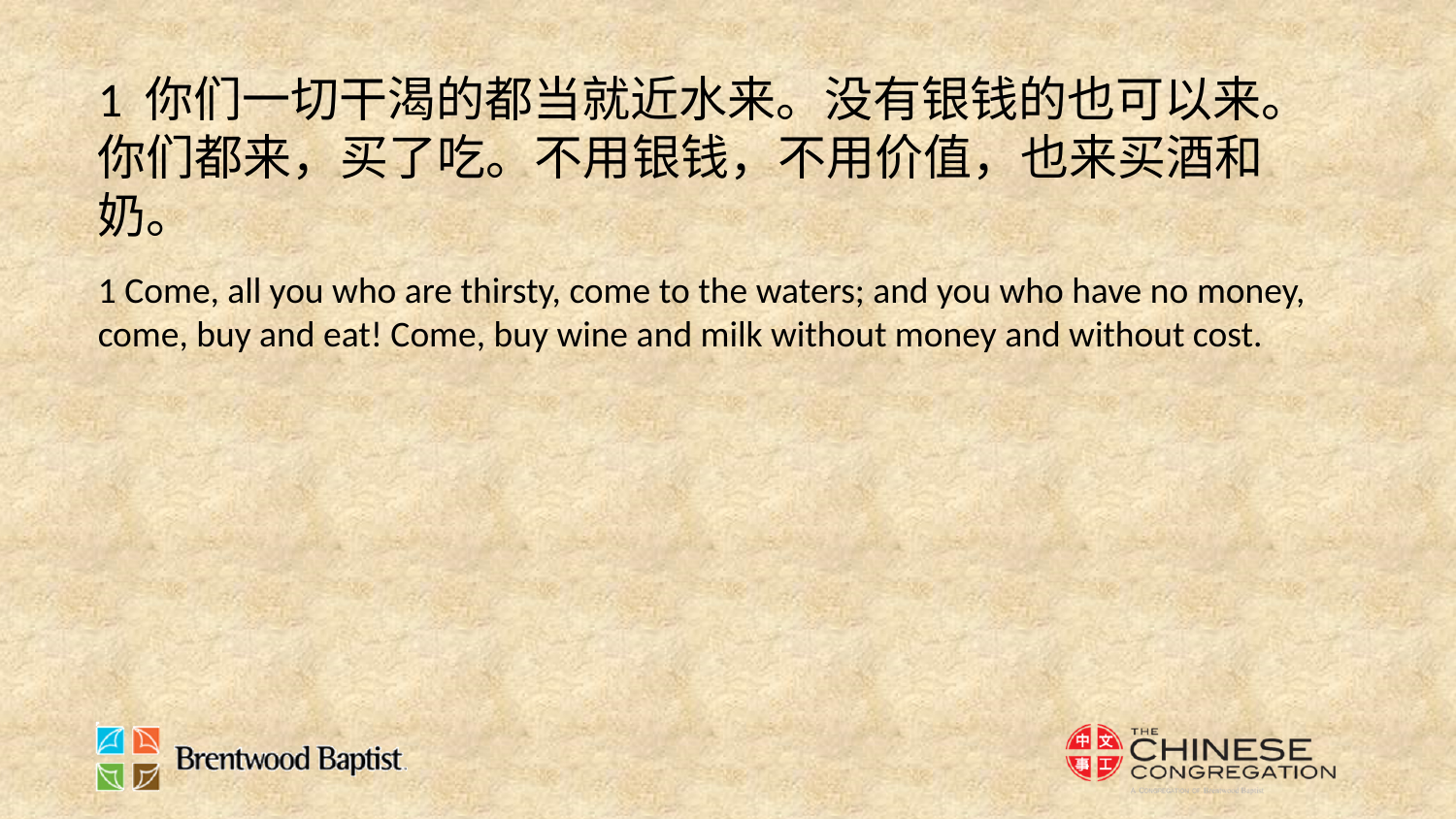

1 你们一切干渴的都当就近水来。没有银钱的也可以来。你们都来，买了吃。不用银钱，不用价值，也来买酒和奶。

1 Come, all you who are thirsty, come to the waters; and you who have no money, come, buy and eat! Come, buy wine and milk without money and without cost.